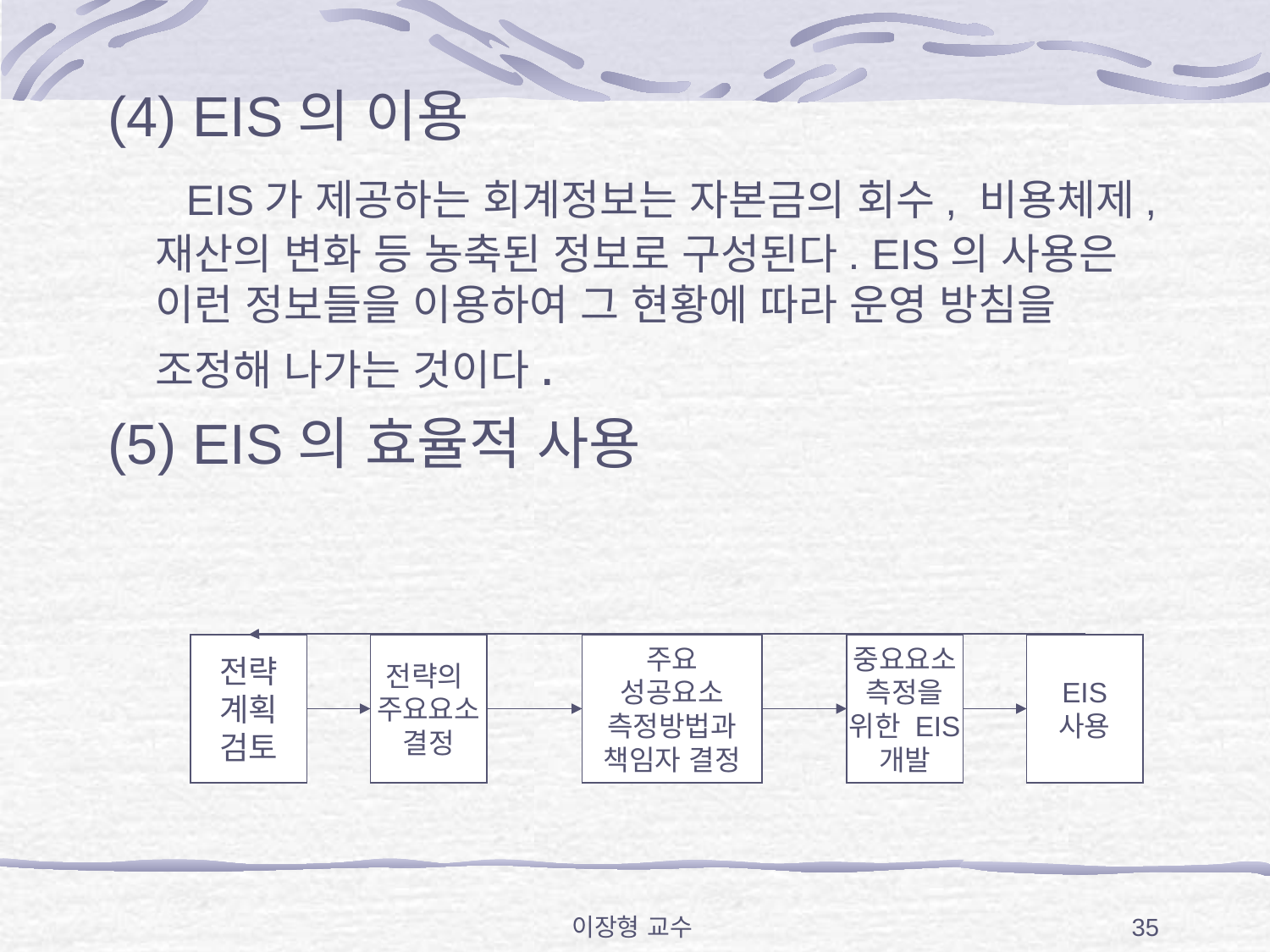

(4) EIS의 이용
     EIS가 제공하는 회계정보는 자본금의 회수, 비용체제, 재산의 변화 등 농축된 정보로 구성된다. EIS의 사용은 이런 정보들을 이용하여 그 현황에 따라 운영 방침을 조정해 나가는 것이다.
(5) EIS의 효율적 사용
전략
계획
검토
전략의
주요요소
결정
주요
성공요소
측정방법과
책임자 결정
중요요소
측정을
위한 EIS
개발
EIS
사용

이장형 교수
35